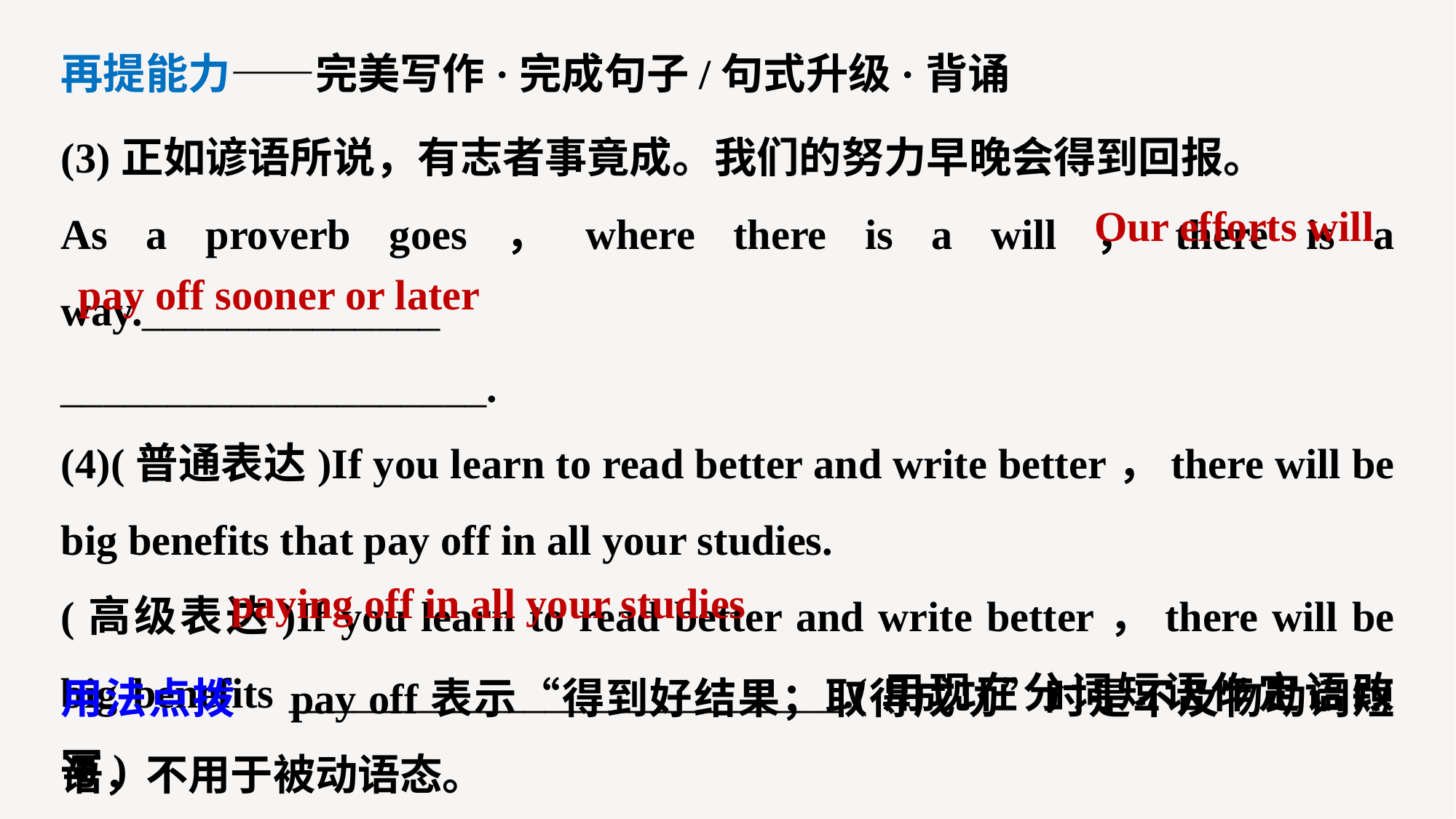

再提能力——完美写作·完成句子/句式升级·背诵
(3)正如谚语所说，有志者事竟成。我们的努力早晚会得到回报。
As a proverb goes，where there is a will，there is a way.______________
____________________.
(4)(普通表达)If you learn to read better and write better，there will be big benefits that pay off in all your studies.
(高级表达)If you learn to read better and write better，there will be big benefits __________________________.(用现在分词短语作定语改写)
Our efforts will
pay off sooner or later
paying off in all your studies
用法点拨　pay off表示“得到好结果；取得成功”时是不及物动词短语，不用于被动语态。